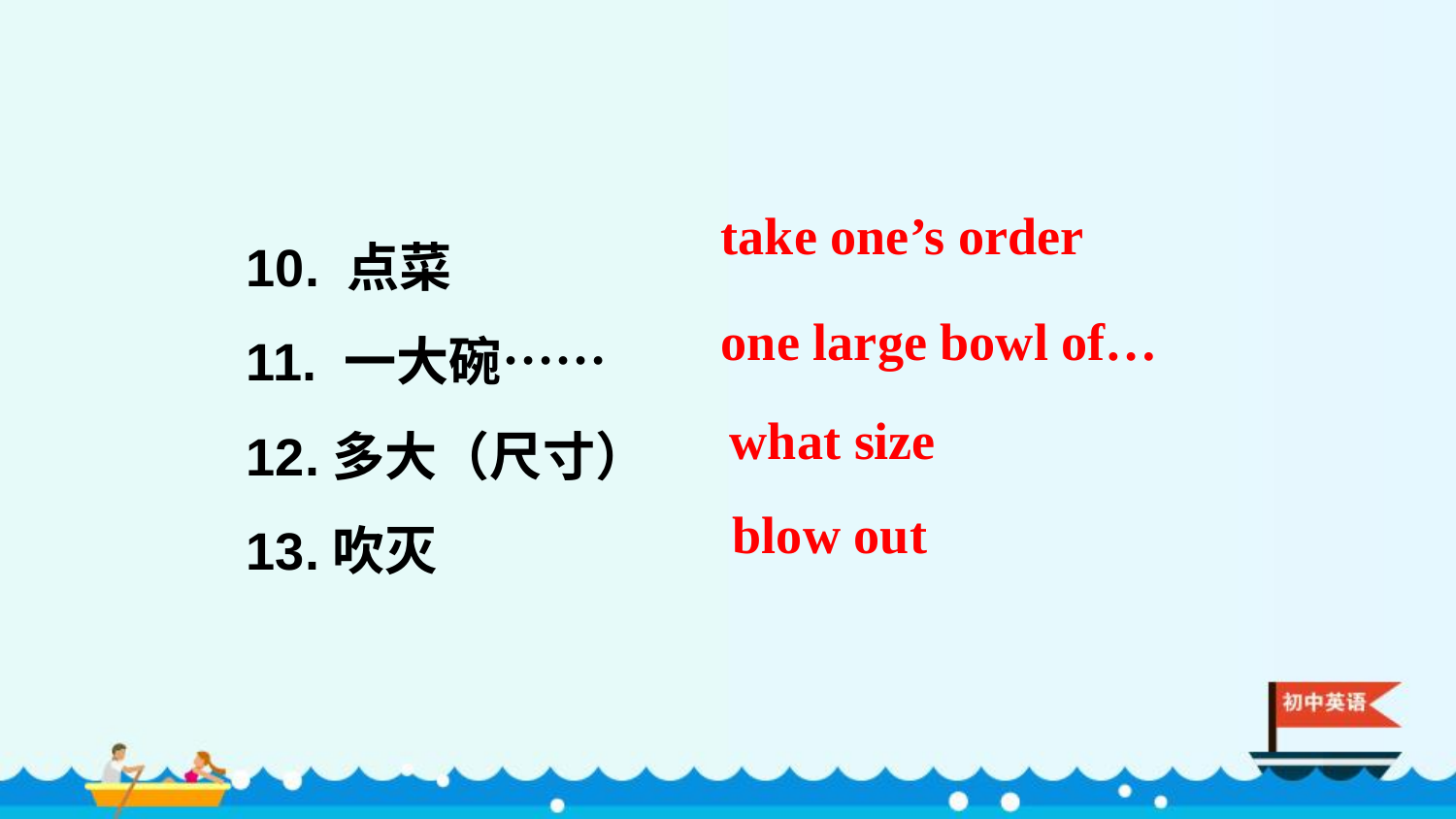

10. 点菜
11. 一大碗……
12.多大（尺寸）
13.吹灭
take one’s order
one large bowl of…
what size
 blow out